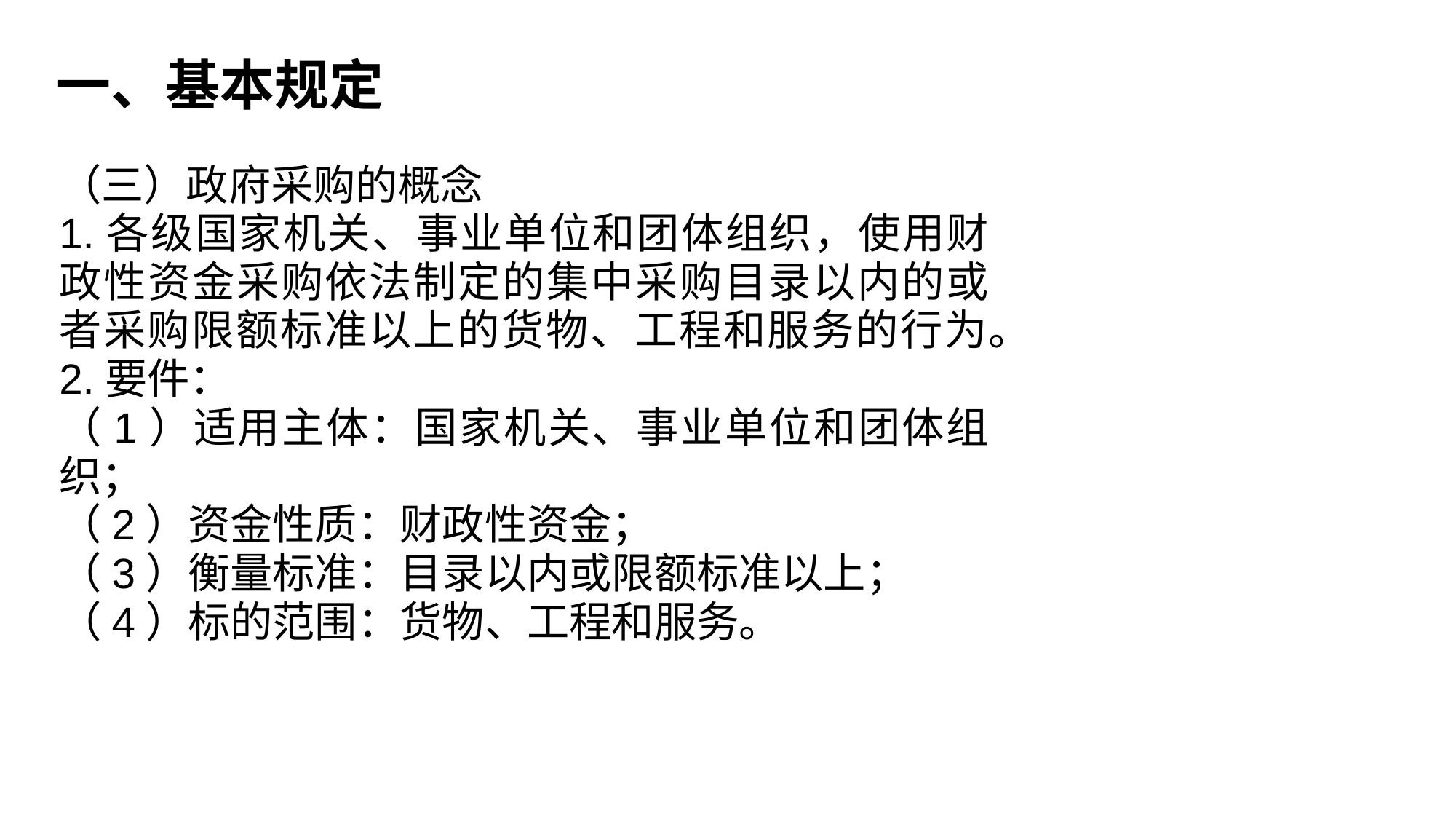

一、基本规定
（三）政府采购的概念
1.各级国家机关、事业单位和团体组织，使用财政性资金采购依法制定的集中采购目录以内的或者采购限额标准以上的货物、工程和服务的行为。
2.要件：
（1）适用主体：国家机关、事业单位和团体组织；
（2）资金性质：财政性资金；
（3）衡量标准：目录以内或限额标准以上；
（4）标的范围：货物、工程和服务。